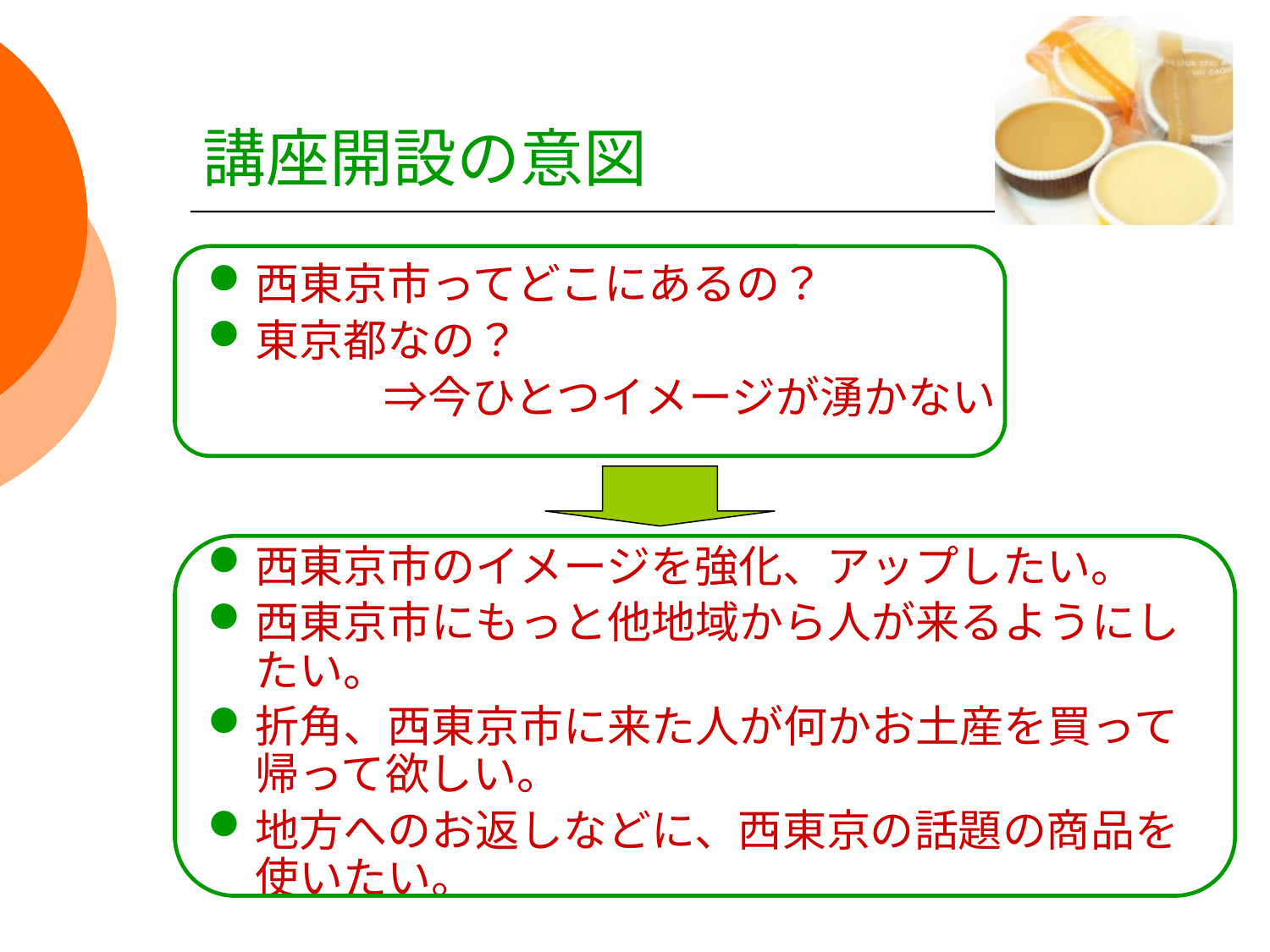

# 講座開設の意図

西東京市ってどこにあるの？
東京都なの？
　　　　⇒今ひとつイメージが湧かない

西東京市のイメージを強化、アップしたい。
西東京市にもっと他地域から人が来るようにしたい。
折角、西東京市に来た人が何かお土産を買って帰って欲しい。
地方へのお返しなどに、西東京の話題の商品を使いたい。